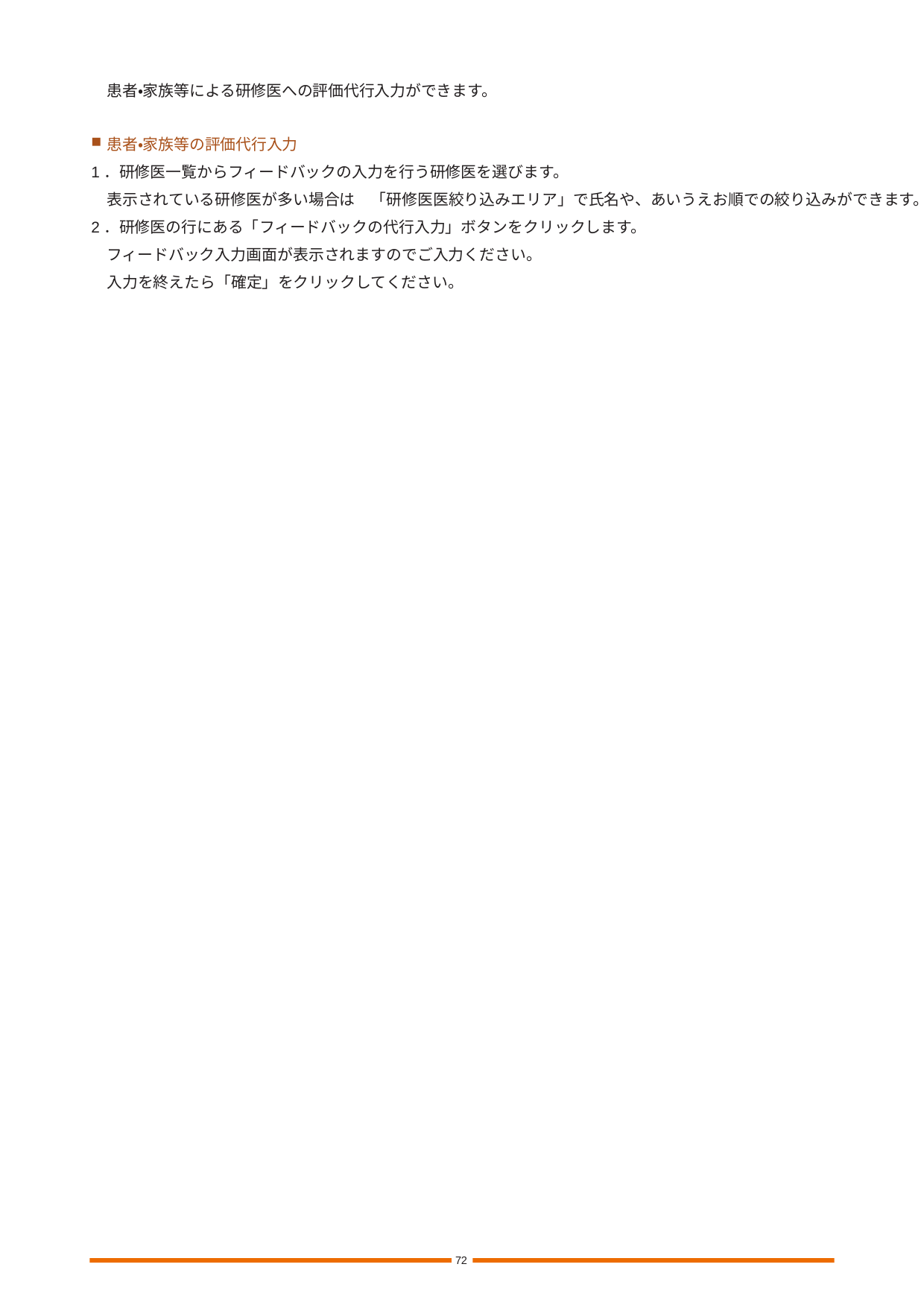

患者・家族等による研修医への評価代行入力ができます。

患者・家族等の評価代行入力
1．研修医一覧からフィードバックの入力を行う研修医を選びます。
　表示されている研修医が多い場合は　「研修医医絞り込みエリア」で氏名や、あいうえお順での絞り込みができます。
2．研修医の行にある「フィードバックの代行入力」ボタンをクリックします。
　フィードバック入力画面が表示されますのでご入力ください。
　入力を終えたら「確定」をクリックしてください。
72